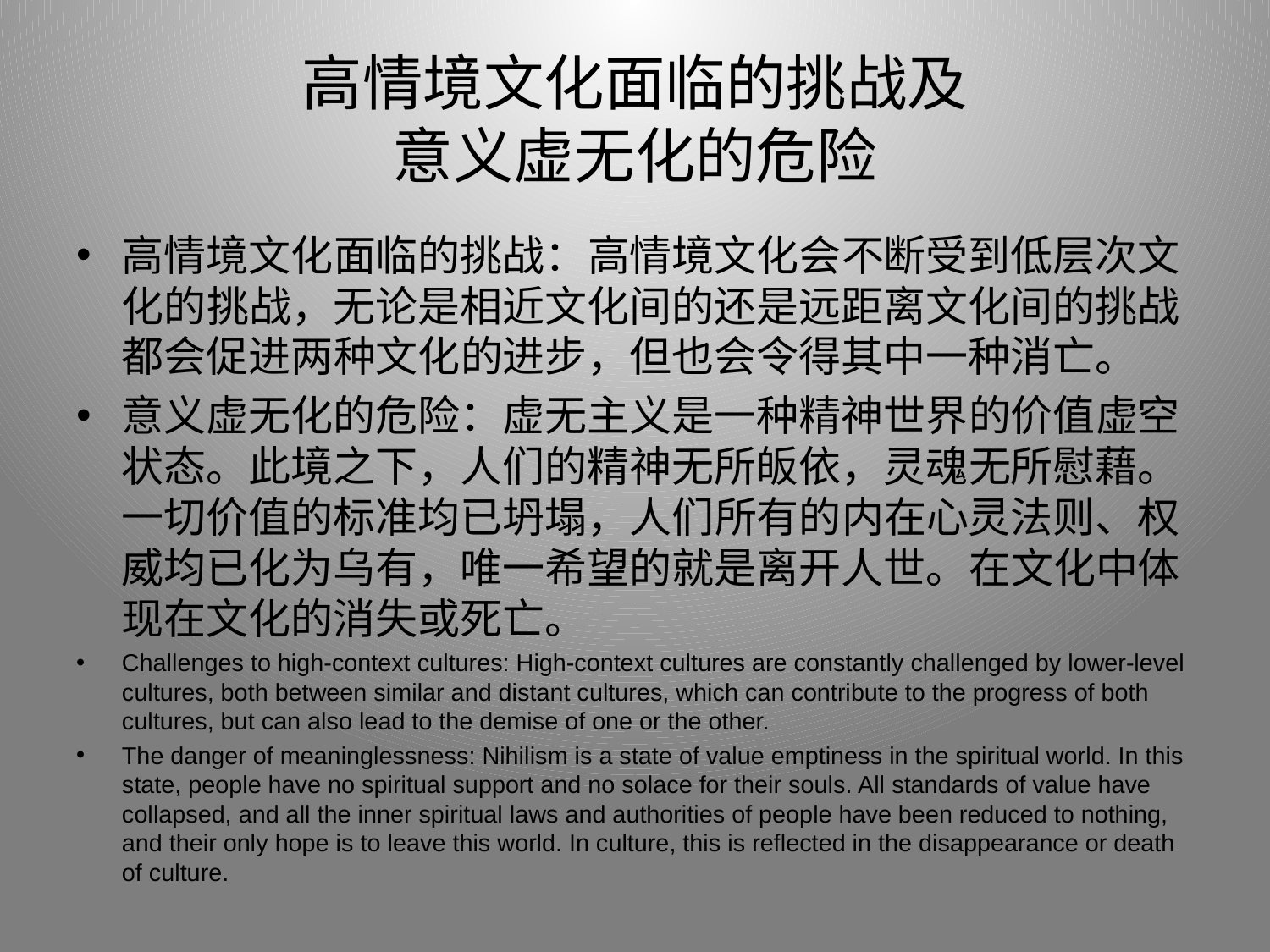

# 高情境文化面临的挑战及 意义虚无化的危险
高情境文化面临的挑战：高情境文化会不断受到低层次文化的挑战，无论是相近文化间的还是远距离文化间的挑战都会促进两种文化的进步，但也会令得其中一种消亡。
意义虚无化的危险：虚无主义是一种精神世界的价值虚空状态。此境之下，人们的精神无所皈依，灵魂无所慰藉。一切价值的标准均已坍塌，人们所有的内在心灵法则、权威均已化为乌有，唯一希望的就是离开人世。在文化中体现在文化的消失或死亡。
Challenges to high-context cultures: High-context cultures are constantly challenged by lower-level cultures, both between similar and distant cultures, which can contribute to the progress of both cultures, but can also lead to the demise of one or the other.
The danger of meaninglessness: Nihilism is a state of value emptiness in the spiritual world. In this state, people have no spiritual support and no solace for their souls. All standards of value have collapsed, and all the inner spiritual laws and authorities of people have been reduced to nothing, and their only hope is to leave this world. In culture, this is reflected in the disappearance or death of culture.